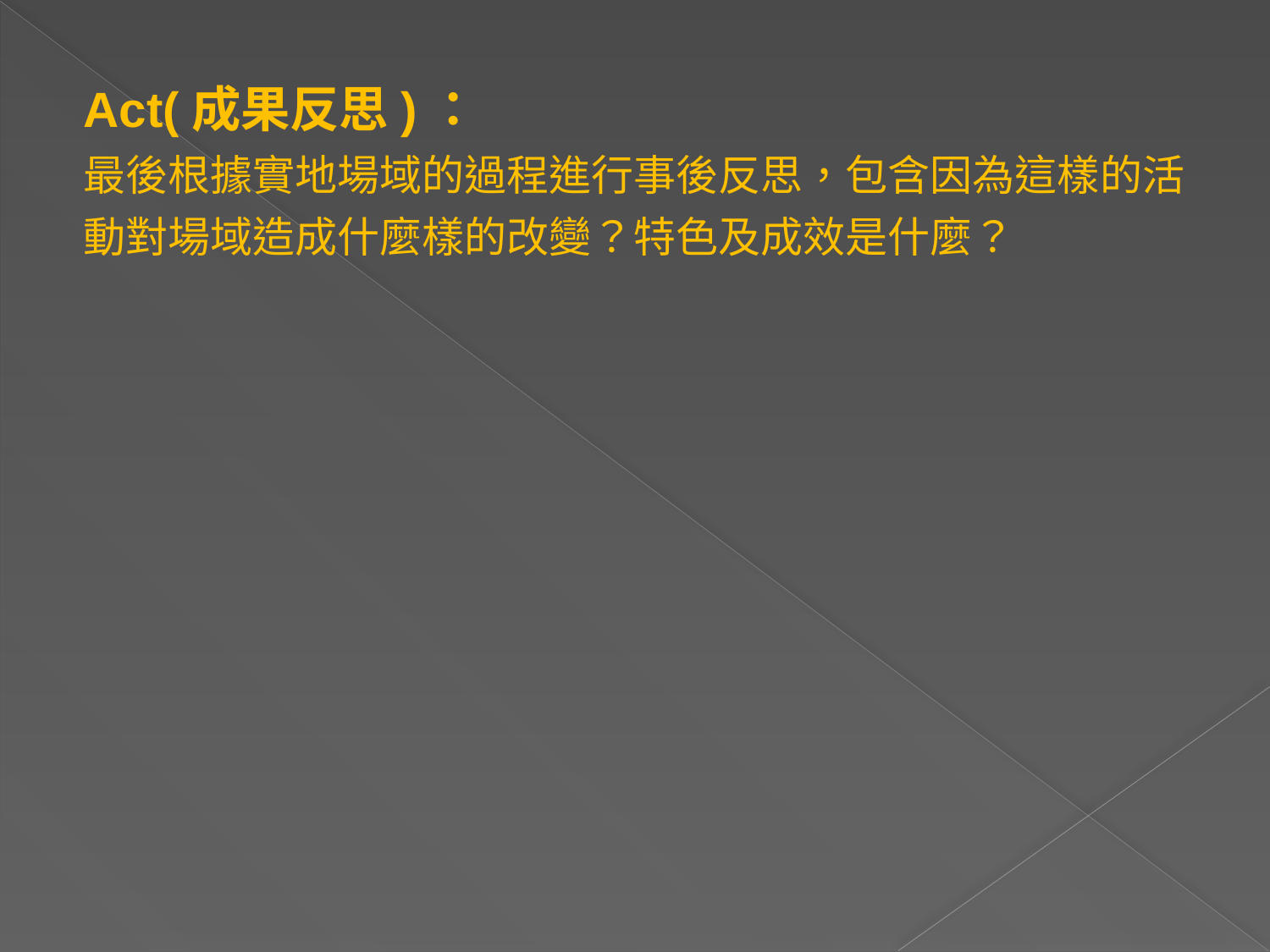

Act(成果反思)：
最後根據實地場域的過程進行事後反思，包含因為這樣的活動對場域造成什麼樣的改變？特色及成效是什麼？